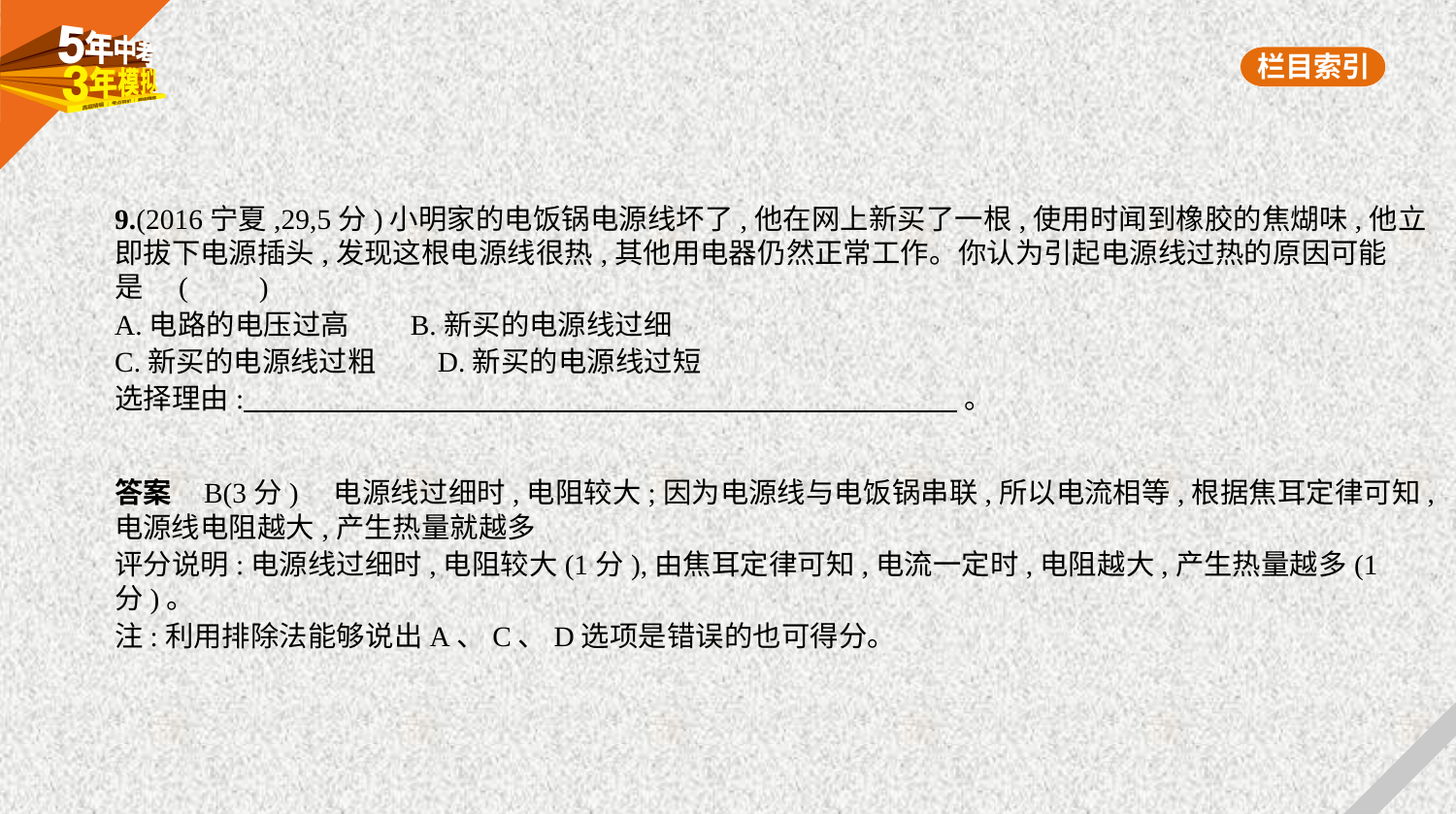

9.(2016宁夏,29,5分)小明家的电饭锅电源线坏了,他在网上新买了一根,使用时闻到橡胶的焦煳味,他立
即拔下电源插头,发现这根电源线很热,其他用电器仍然正常工作。你认为引起电源线过热的原因可能
是 (　　)
A.电路的电压过高　    B.新买的电源线过细
C.新买的电源线过粗　    D.新买的电源线过短
选择理由:                                                                                                  。
答案    B(3分)　电源线过细时,电阻较大;因为电源线与电饭锅串联,所以电流相等,根据焦耳定律可知,
电源线电阻越大,产生热量就越多
评分说明:电源线过细时,电阻较大(1分),由焦耳定律可知,电流一定时,电阻越大,产生热量越多(1分)。
注:利用排除法能够说出A、C、D选项是错误的也可得分。